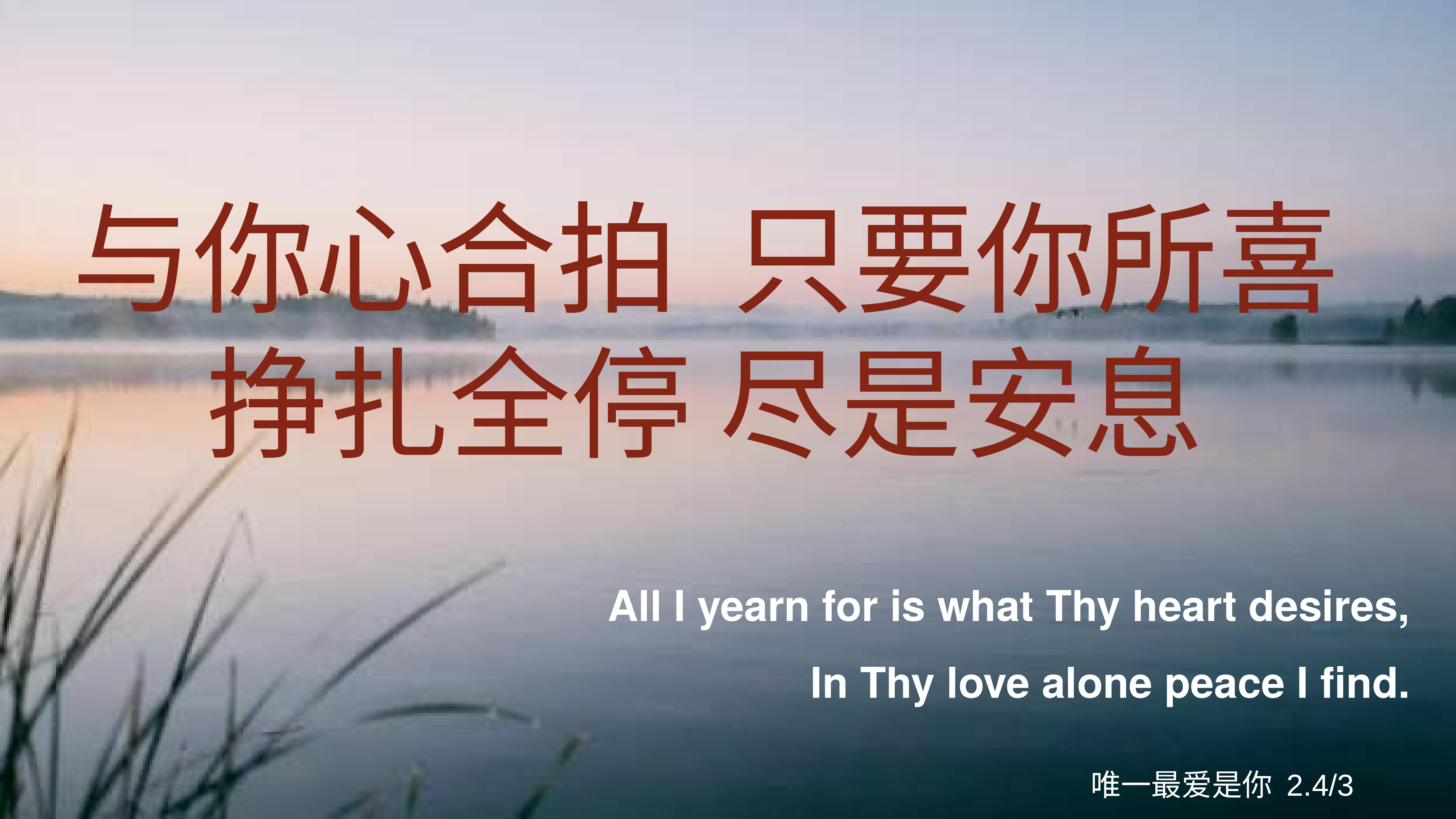

与你心合拍  只要你所喜
挣扎全停 尽是安息
All I yearn for is what Thy heart desires,
In Thy love alone peace I find.
唯一最爱是你 2.4/3